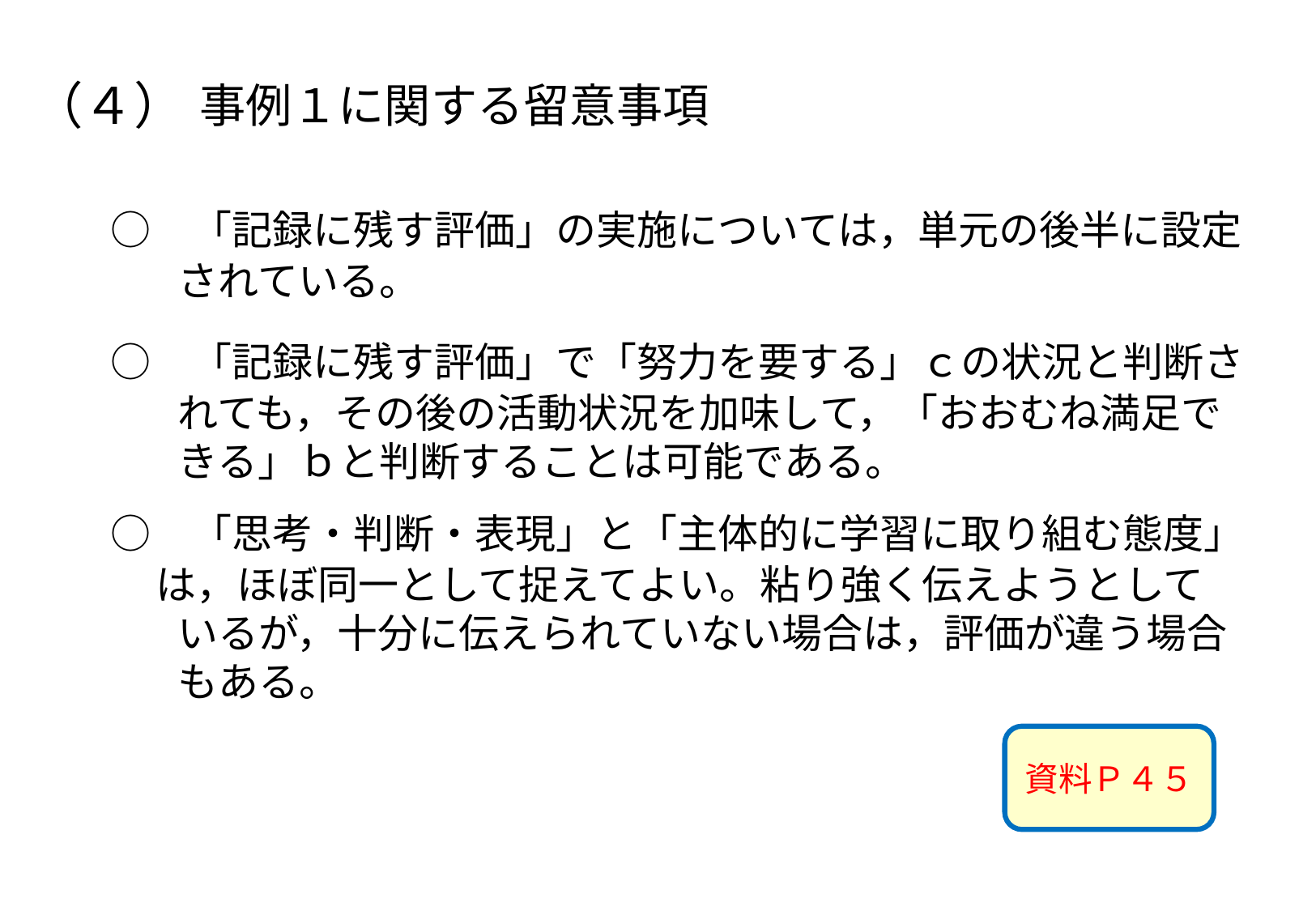

（４）
　事例１に関する留意事項
　○　「記録に残す評価」の実施については，単元の後半に設定
　　　されている。
　○　「記録に残す評価」で「努力を要する」ｃの状況と判断さ
　　　れても，その後の活動状況を加味して，「おおむね満足で
　　　きる」ｂと判断することは可能である。

　○　「思考・判断・表現」と「主体的に学習に取り組む態度」
　　  は，ほぼ同一として捉えてよい。粘り強く伝えようとして
　　　いるが，十分に伝えられていない場合は，評価が違う場合
　　　もある。
資料Ｐ４５